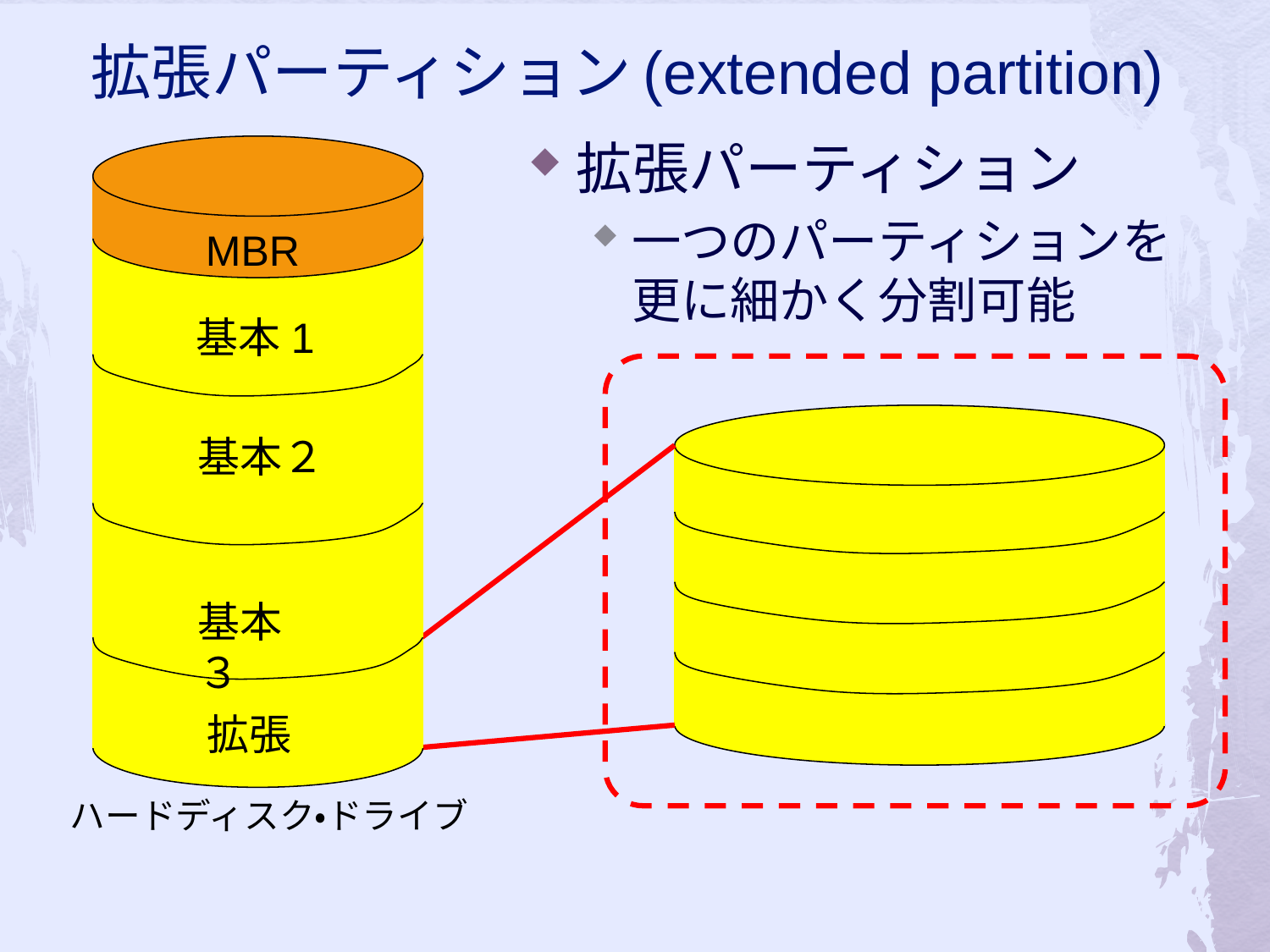

# 拡張パーティション(extended partition)
拡張パーティション
一つのパーティションを更に細かく分割可能

MBR
基本1

基本２

基本３

拡張

ハードディスク・ドライブ